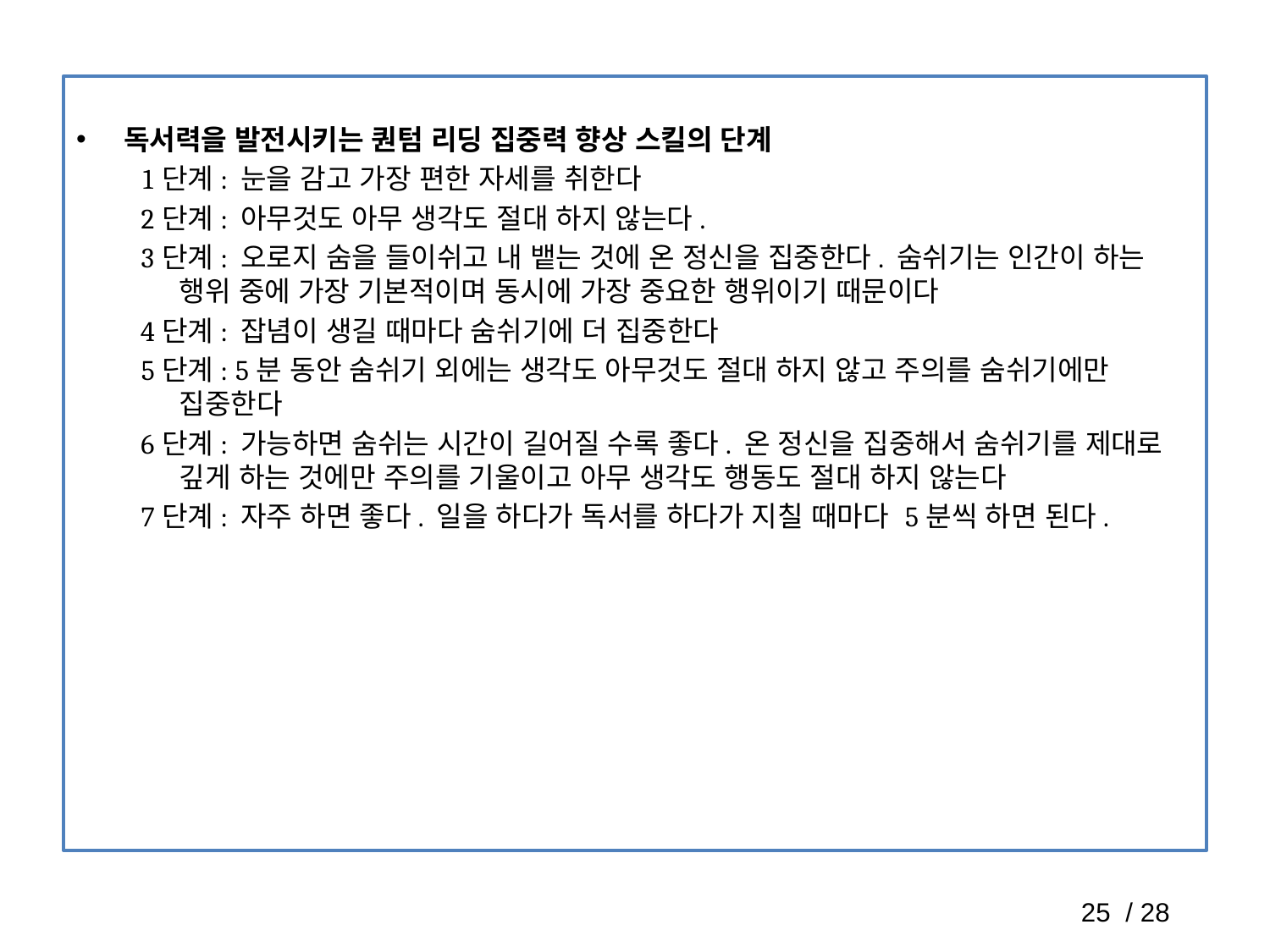

독서력을 발전시키는 퀀텀 리딩 집중력 향상 스킬의 단계
1단계: 눈을 감고 가장 편한 자세를 취한다
2단계: 아무것도 아무 생각도 절대 하지 않는다.
3단계: 오로지 숨을 들이쉬고 내 뱉는 것에 온 정신을 집중한다. 숨쉬기는 인간이 하는 행위 중에 가장 기본적이며 동시에 가장 중요한 행위이기 때문이다
4단계: 잡념이 생길 때마다 숨쉬기에 더 집중한다
5단계: 5분 동안 숨쉬기 외에는 생각도 아무것도 절대 하지 않고 주의를 숨쉬기에만 집중한다
6단계: 가능하면 숨쉬는 시간이 길어질 수록 좋다. 온 정신을 집중해서 숨쉬기를 제대로 깊게 하는 것에만 주의를 기울이고 아무 생각도 행동도 절대 하지 않는다
7단계: 자주 하면 좋다. 일을 하다가 독서를 하다가 지칠 때마다 5분씩 하면 된다.
25  / 28